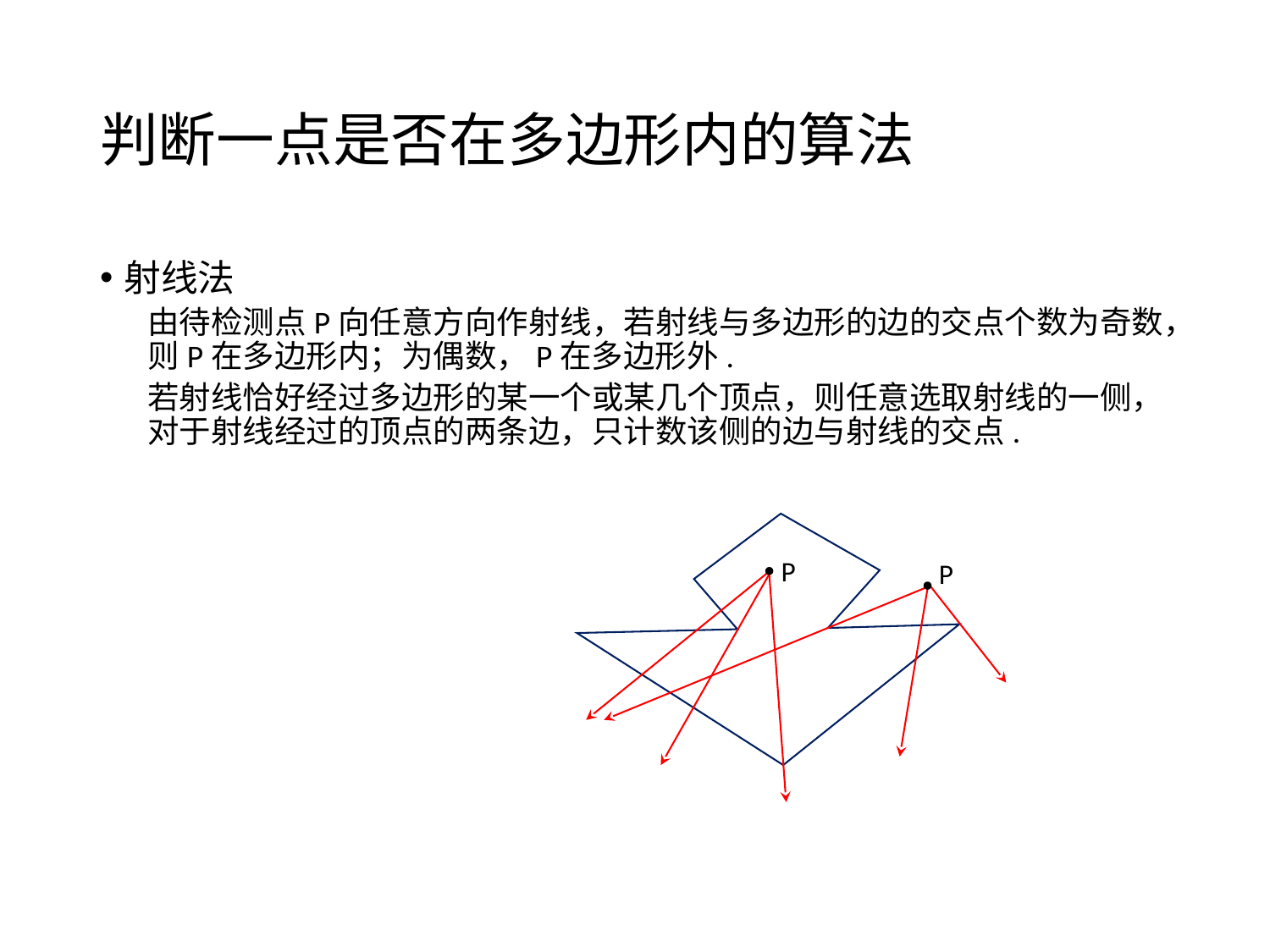

# 判断一点是否在多边形内的算法
射线法
由待检测点P向任意方向作射线，若射线与多边形的边的交点个数为奇数，则P在多边形内；为偶数，P在多边形外.
若射线恰好经过多边形的某一个或某几个顶点，则任意选取射线的一侧，对于射线经过的顶点的两条边，只计数该侧的边与射线的交点.

P

P